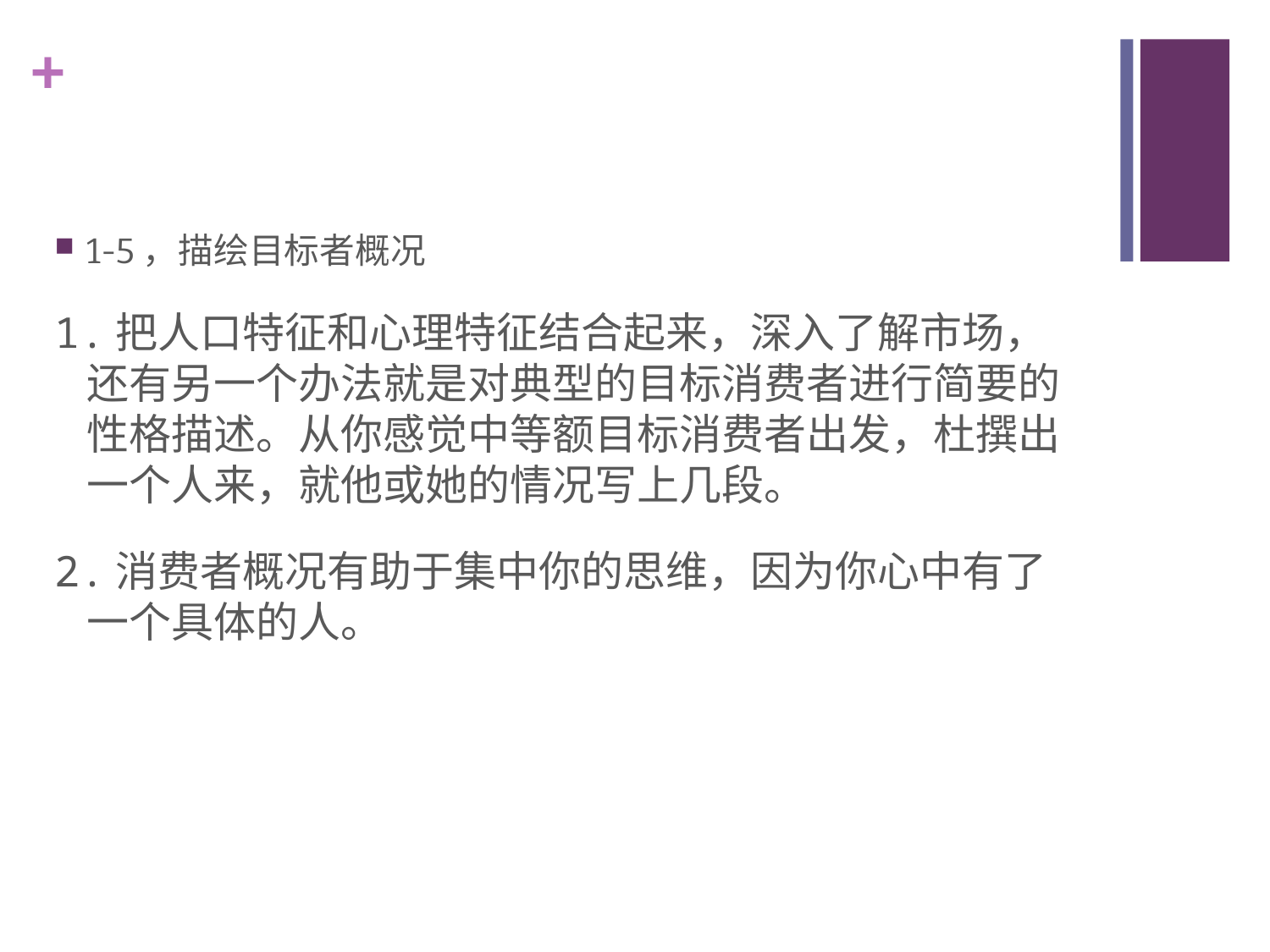

#
1-5，描绘目标者概况
1.把人口特征和心理特征结合起来，深入了解市场，还有另一个办法就是对典型的目标消费者进行简要的性格描述。从你感觉中等额目标消费者出发，杜撰出一个人来，就他或她的情况写上几段。
2.消费者概况有助于集中你的思维，因为你心中有了一个具体的人。